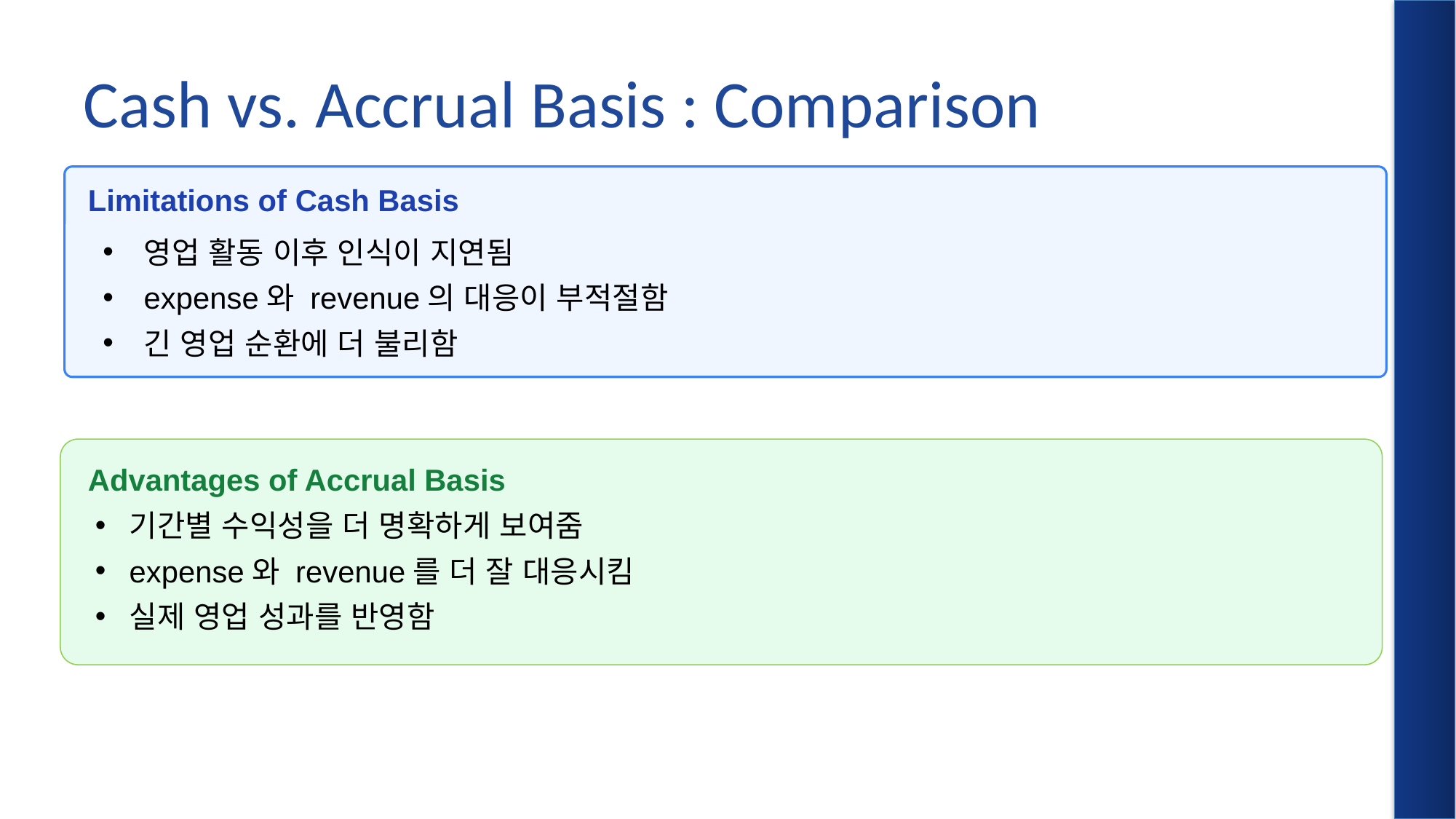

# Cash vs. Accrual Basis : Comparison

Limitations of Cash Basis
영업 활동 이후 인식이 지연됨
expense와 revenue의 대응이 부적절함
긴 영업 순환에 더 불리함

Advantages of Accrual Basis
기간별 수익성을 더 명확하게 보여줌
expense와 revenue를 더 잘 대응시킴
실제 영업 성과를 반영함